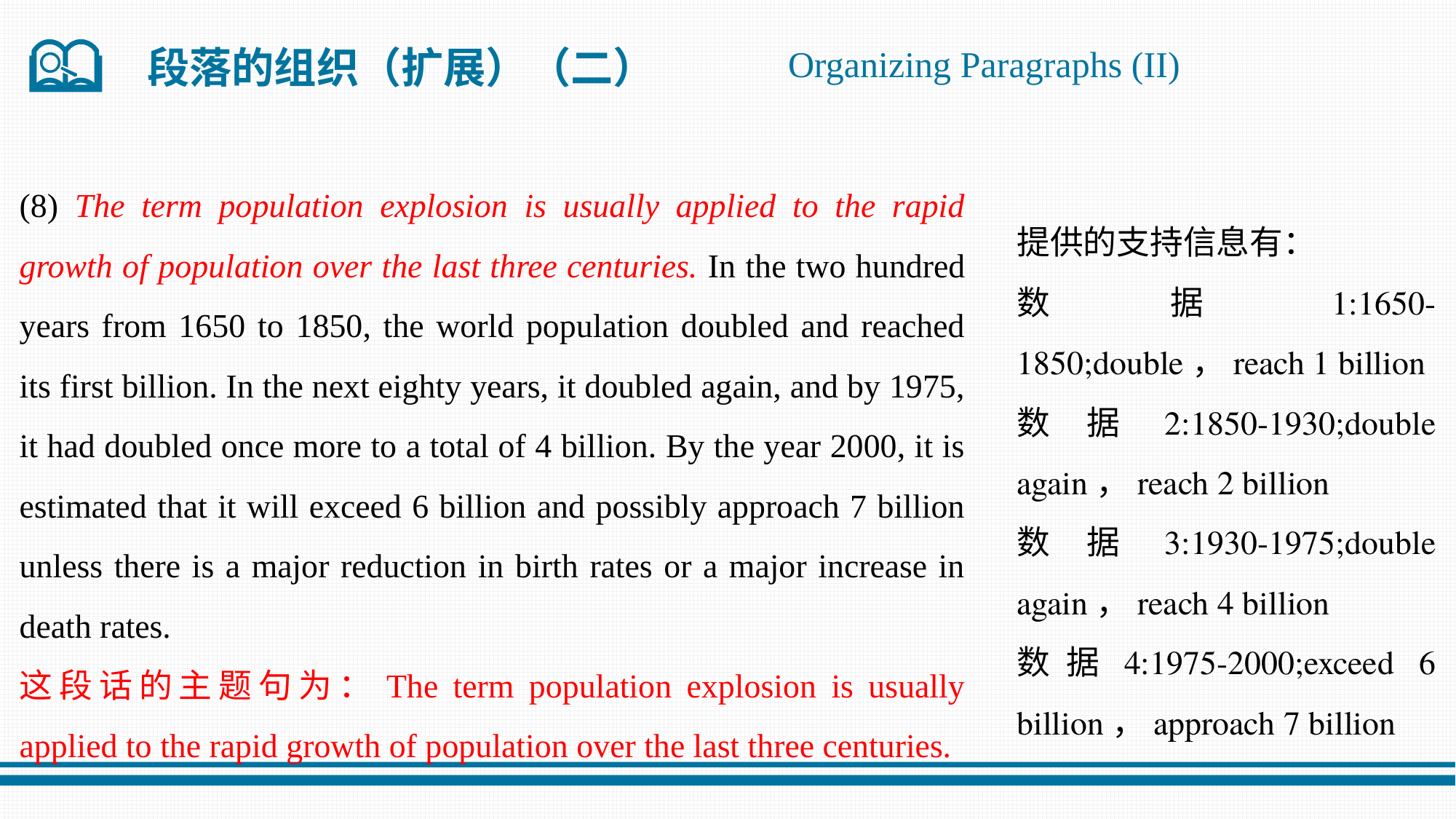

Organizing Paragraphs (II)
段落的组织（扩展）（二）
提供的支持信息有：
数据1:1650-1850;double，reach 1 billion
数据2:1850-1930;double again，reach 2 billion
数据3:1930-1975;double again，reach 4 billion
数据4:1975-2000;exceed 6 billion，approach 7 billion

(8) The term population explosion is usually applied to the rapid growth of population over the last three centuries. In the two hundred years from 1650 to 1850, the world population doubled and reached its first billion. In the next eighty years, it doubled again, and by 1975, it had doubled once more to a total of 4 billion. By the year 2000, it is estimated that it will exceed 6 billion and possibly approach 7 billion unless there is a major reduction in birth rates or a major increase in death rates.
这段话的主题句为：The term population explosion is usually applied to the rapid growth of population over the last three centuries.